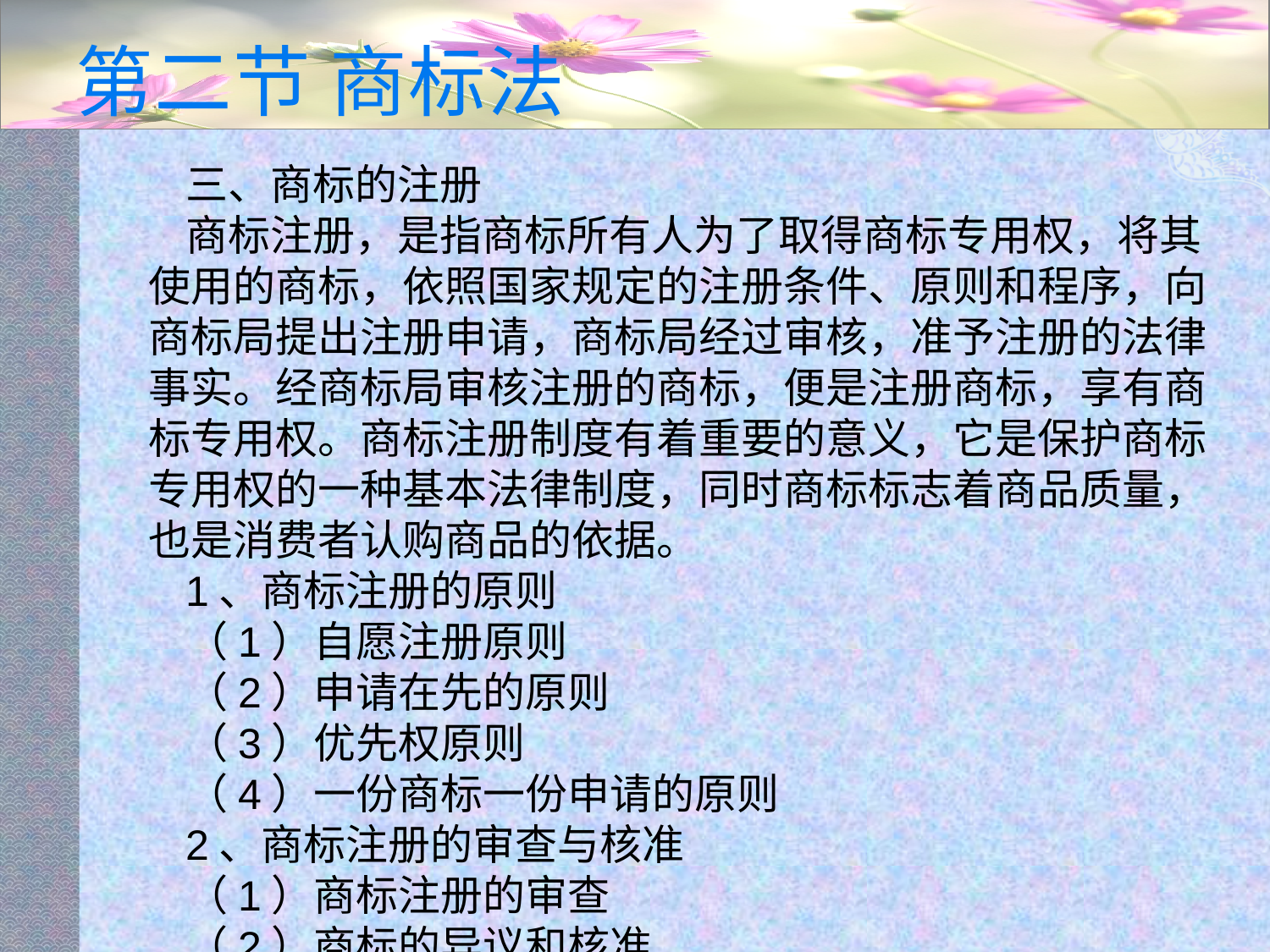

# 第二节 商标法
三、商标的注册
商标注册，是指商标所有人为了取得商标专用权，将其使用的商标，依照国家规定的注册条件、原则和程序，向商标局提出注册申请，商标局经过审核，准予注册的法律事实。经商标局审核注册的商标，便是注册商标，享有商标专用权。商标注册制度有着重要的意义，它是保护商标专用权的一种基本法律制度，同时商标标志着商品质量，也是消费者认购商品的依据。
1、商标注册的原则
（1）自愿注册原则
（2）申请在先的原则
（3）优先权原则
（4）一份商标一份申请的原则
2、商标注册的审查与核准
（1）商标注册的审查
（2）商标的异议和核准